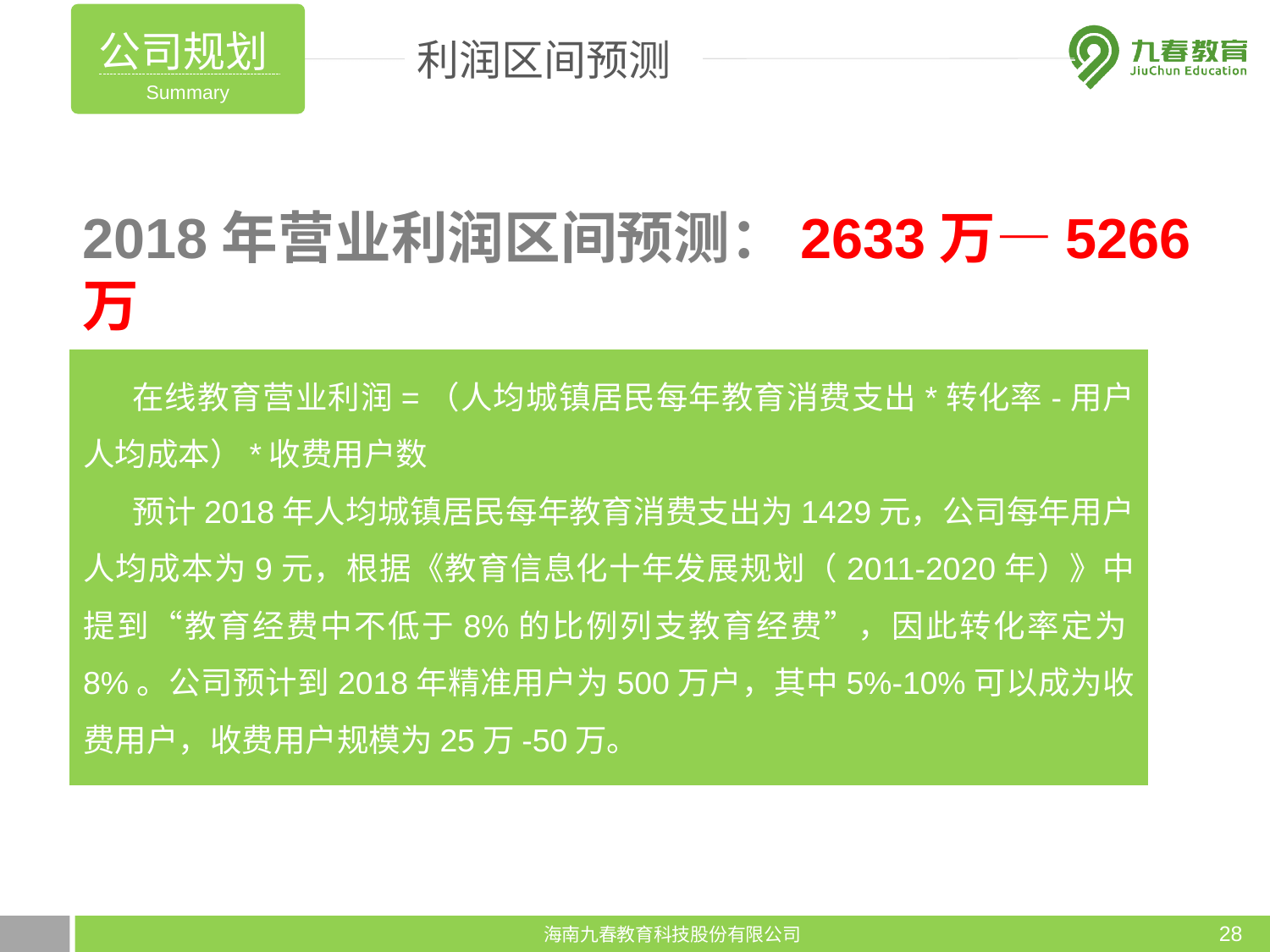

公司规划Summary
利润区间预测
2018年营业利润区间预测：2633万—5266万

在线教育营业利润=（人均城镇居民每年教育消费支出*转化率-用户人均成本）*收费用户数
预计2018年人均城镇居民每年教育消费支出为1429元，公司每年用户人均成本为9元，根据《教育信息化十年发展规划（2011-2020年）》中提到“教育经费中不低于8%的比例列支教育经费”，因此转化率定为8%。公司预计到2018年精准用户为500万户，其中5%-10%可以成为收费用户，收费用户规模为25万-50万。